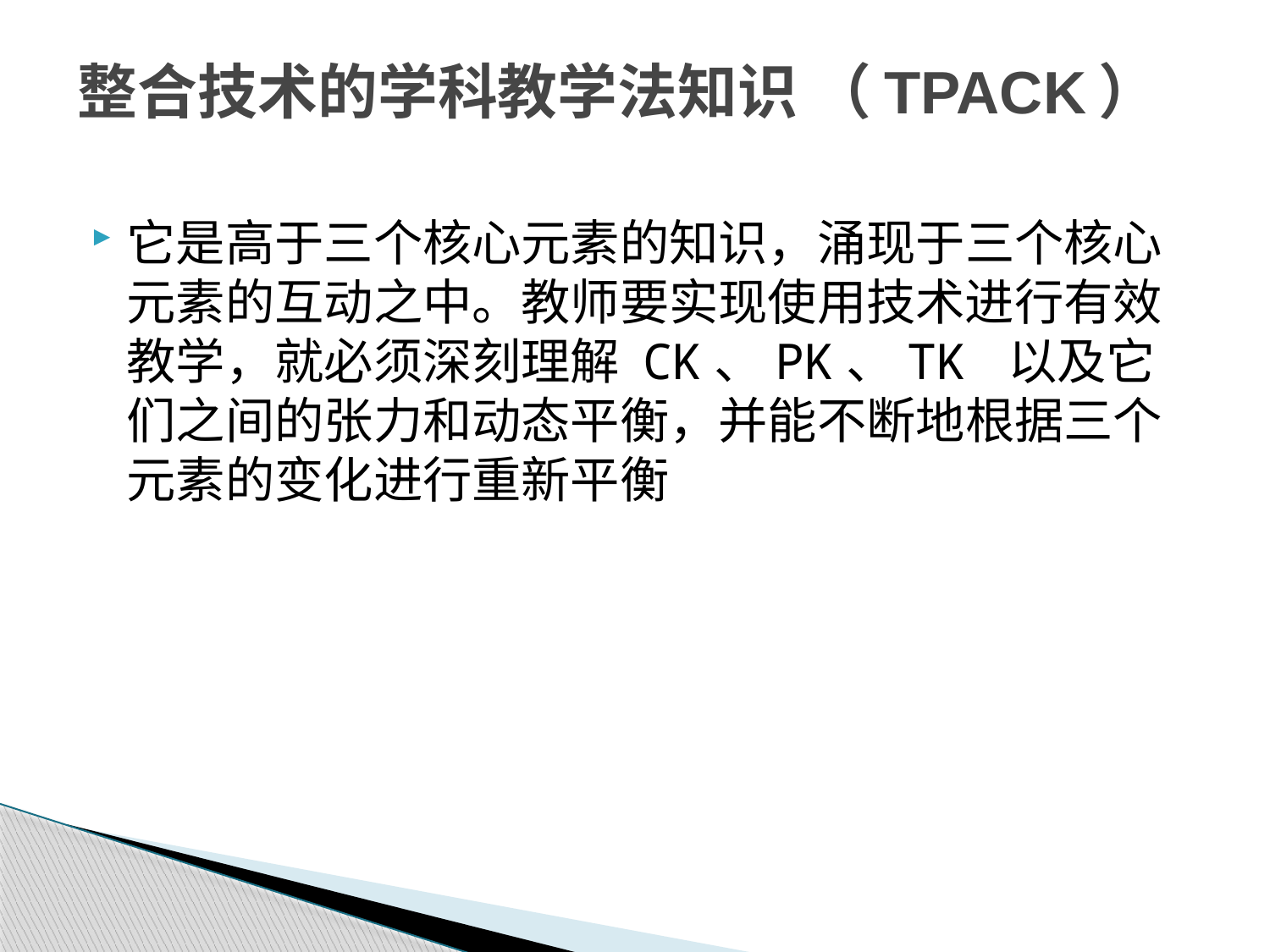

# 整合技术的学科教学法知识 （TPACK）
它是高于三个核心元素的知识，涌现于三个核心元素的互动之中。教师要实现使用技术进行有效教学，就必须深刻理解 CK、PK、TK 以及它们之间的张力和动态平衡，并能不断地根据三个元素的变化进行重新平衡